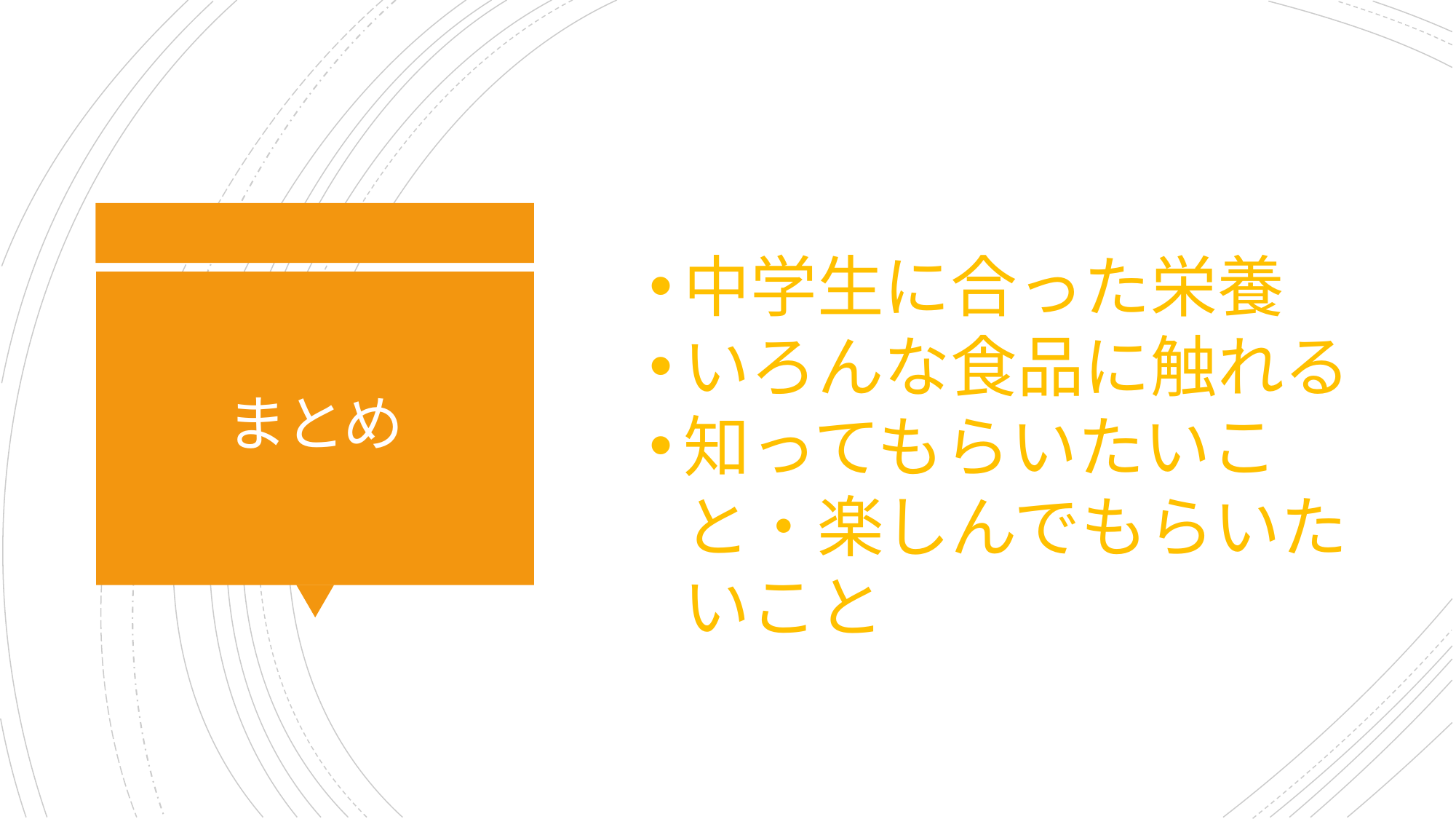

中学生に合った栄養
いろんな食品に触れる
知ってもらいたいこと・楽しんでもらいたいこと
# まとめ